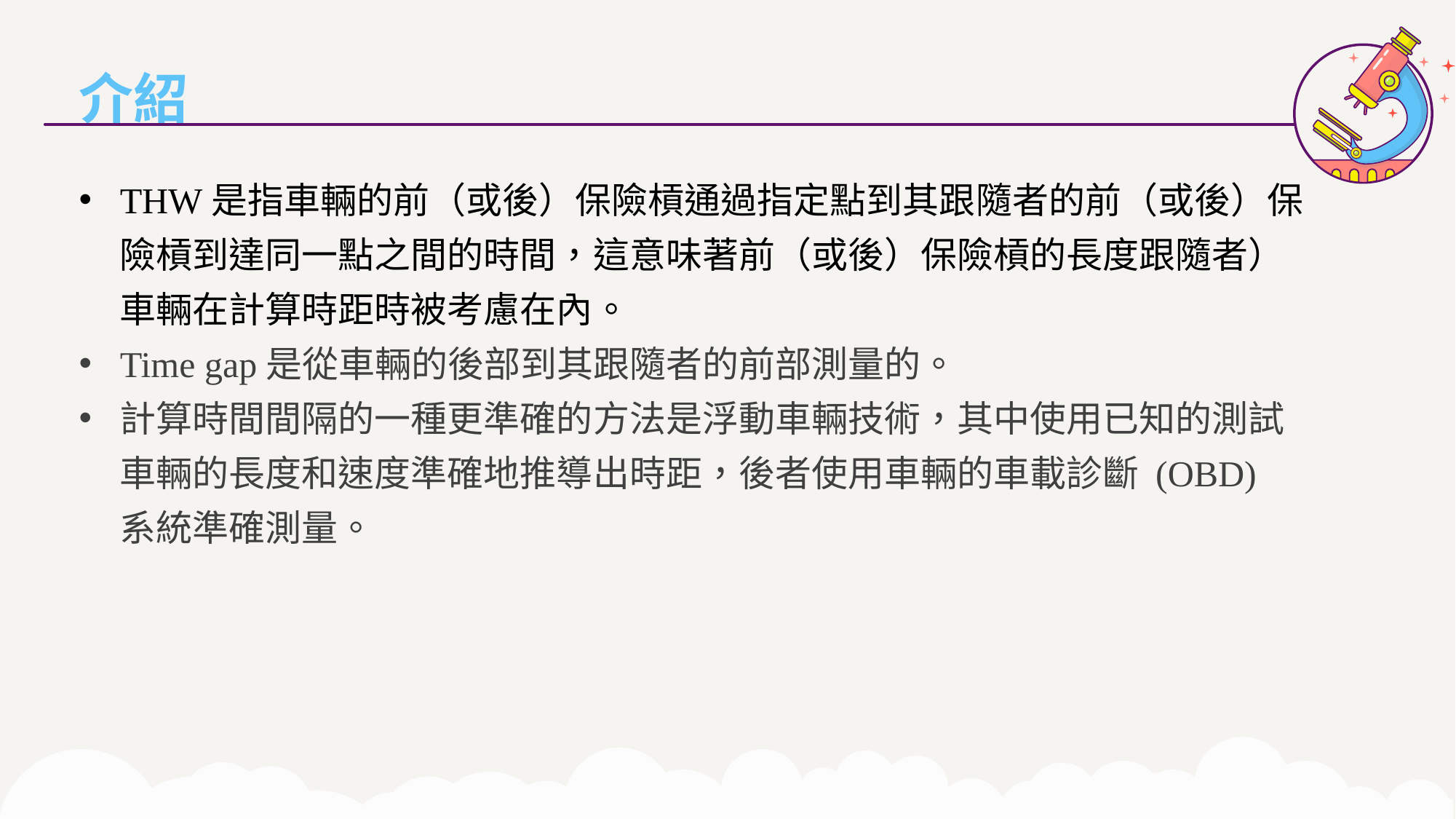

介紹

THW是指車輛的前（或後）保險槓通過指定點到其跟隨者的前（或後）保險槓到達同一點之間的時間，這意味著前（或後）保險槓的長度跟隨者）車輛在計算時距時被考慮在內。
Time gap是從車輛的後部到其跟隨者的前部測量的。
計算時間間隔的一種更準確的方法是浮動車輛技術，其中使用已知的測試車輛的長度和速度準確地推導出時距，後者使用車輛的車載診斷 (OBD) 系統準確測量。